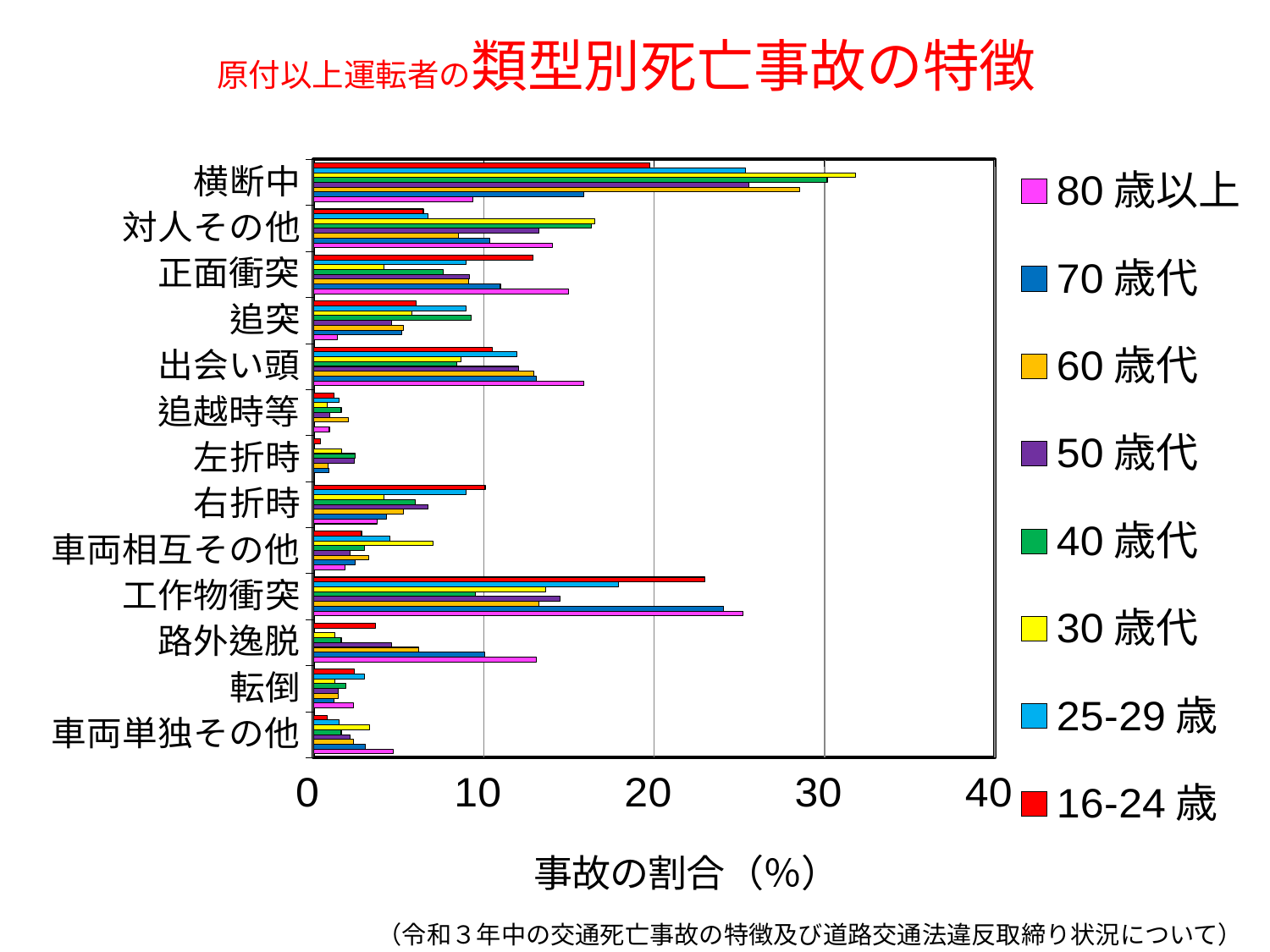

# 原付以上運転者の類型別死亡事故の特徴

### Chart

| Category | 16-24歳 | 25-29歳 | 30歳代 | 40歳代 | 50歳代 | 60歳代 | 70歳代 | 80歳以上 |
|---|---|---|---|---|---|---|---|---|
| 横断中 | 19.758064516129032 | 25.37313432835821 | 31.818181818181817 | 30.16304347826087 | 25.542168674698797 | 28.52941176470588 | 15.853658536585366 | 9.345794392523365 |
| 対人その他 | 6.451612903225806 | 6.7164179104477615 | 16.528925619834713 | 16.304347826086957 | 13.253012048192772 | 8.529411764705882 | 10.365853658536585 | 14.018691588785046 |
| 正面衝突 | 12.903225806451612 | 8.955223880597014 | 4.132231404958678 | 7.608695652173914 | 9.156626506024097 | 9.117647058823529 | 10.975609756097562 | 14.953271028037381 |
| 追突 | 6.048387096774194 | 8.955223880597014 | 5.785123966942149 | 9.239130434782608 | 4.578313253012048 | 5.294117647058823 | 5.182926829268292 | 1.4018691588785046 |
| 出会い頭 | 10.483870967741936 | 11.940298507462686 | 8.677685950413224 | 8.423913043478262 | 12.048192771084338 | 12.941176470588237 | 13.109756097560975 | 15.887850467289718 |
| 追越時等 | 1.2096774193548387 | 1.4925373134328357 | 0.8264462809917356 | 1.6304347826086956 | 0.9638554216867471 | 2.0588235294117645 | 0.0 | 0.9345794392523363 |
| 左折時 | 0.4032258064516129 | 0.0 | 1.6528925619834711 | 2.4456521739130435 | 2.4096385542168677 | 0.8823529411764706 | 0.9146341463414633 | 0.0 |
| 右折時 | 10.080645161290322 | 8.955223880597014 | 4.132231404958678 | 5.978260869565218 | 6.746987951807229 | 5.294117647058823 | 4.2682926829268295 | 3.7383177570093453 |
| 車両相互その他 | 2.82258064516129 | 4.477611940298507 | 7.024793388429752 | 2.989130434782609 | 2.1686746987951806 | 3.2352941176470593 | 2.4390243902439024 | 1.8691588785046727 |
| 工作物衝突 | 22.983870967741936 | 17.91044776119403 | 13.636363636363635 | 9.510869565217392 | 14.457831325301203 | 13.23529411764706 | 24.085365853658537 | 25.233644859813083 |
| 路外逸脱 | 3.6290322580645165 | 0.0 | 1.2396694214876034 | 1.6304347826086956 | 4.578313253012048 | 6.176470588235294 | 10.060975609756099 | 13.084112149532709 |
| 転倒 | 2.4193548387096775 | 2.9850746268656714 | 1.2396694214876034 | 1.9021739130434785 | 1.4457831325301205 | 1.4705882352941175 | 1.2195121951219512 | 2.336448598130841 |
| 車両単独その他 | 0.8064516129032258 | 1.4925373134328357 | 3.3057851239669422 | 1.6304347826086956 | 2.1686746987951806 | 2.3529411764705883 | 3.048780487804878 | 4.672897196261682 |
（令和３年中の交通死亡事故の特徴及び道路交通法違反取締り状況について）